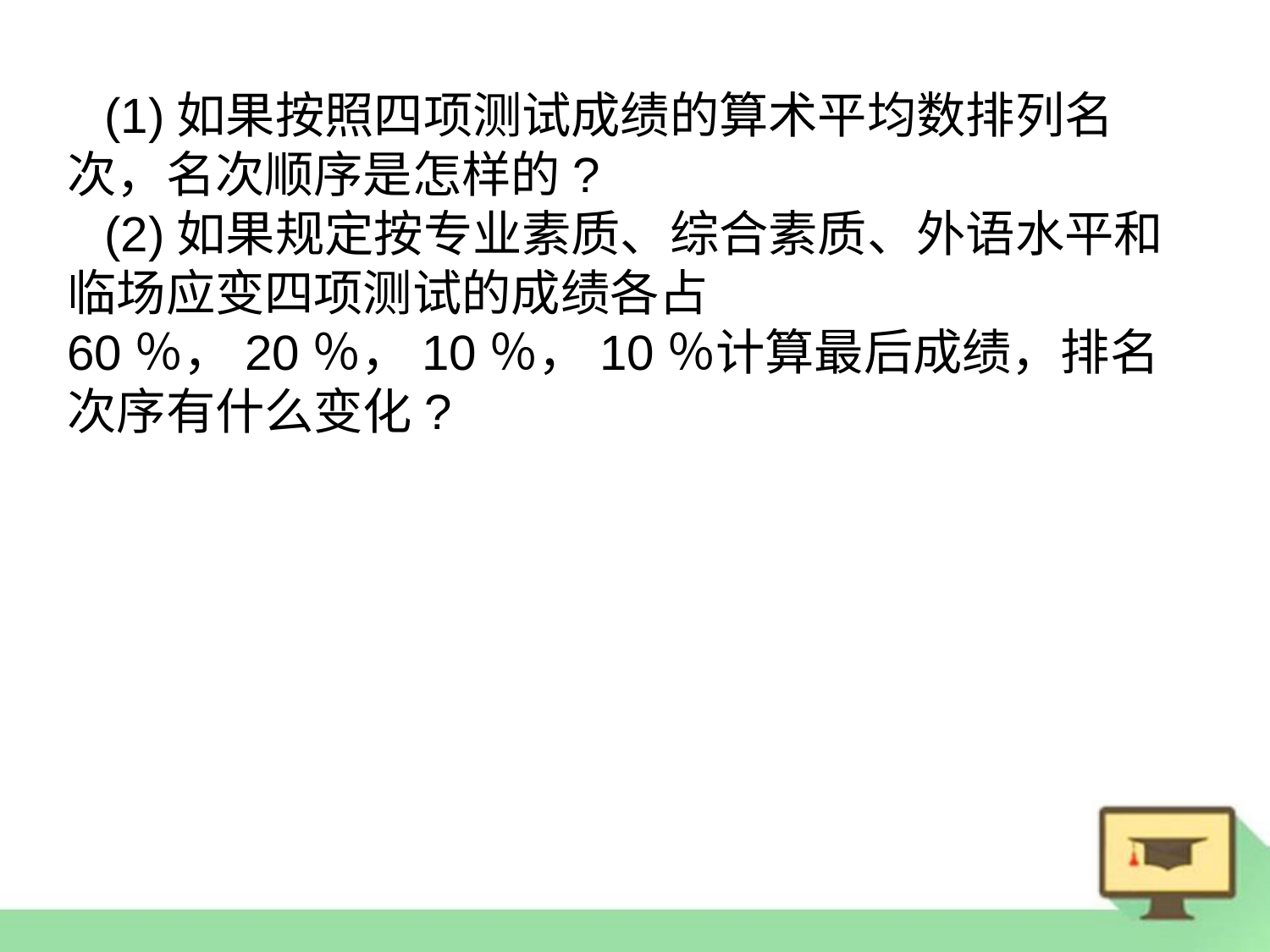

(1)如果按照四项测试成绩的算术平均数排列名次，名次顺序是怎样的?
(2)如果规定按专业素质、综合素质、外语水平和临场应变四项测试的成绩各占60％，20％，10％，10％计算最后成绩，排名次序有什么变化?